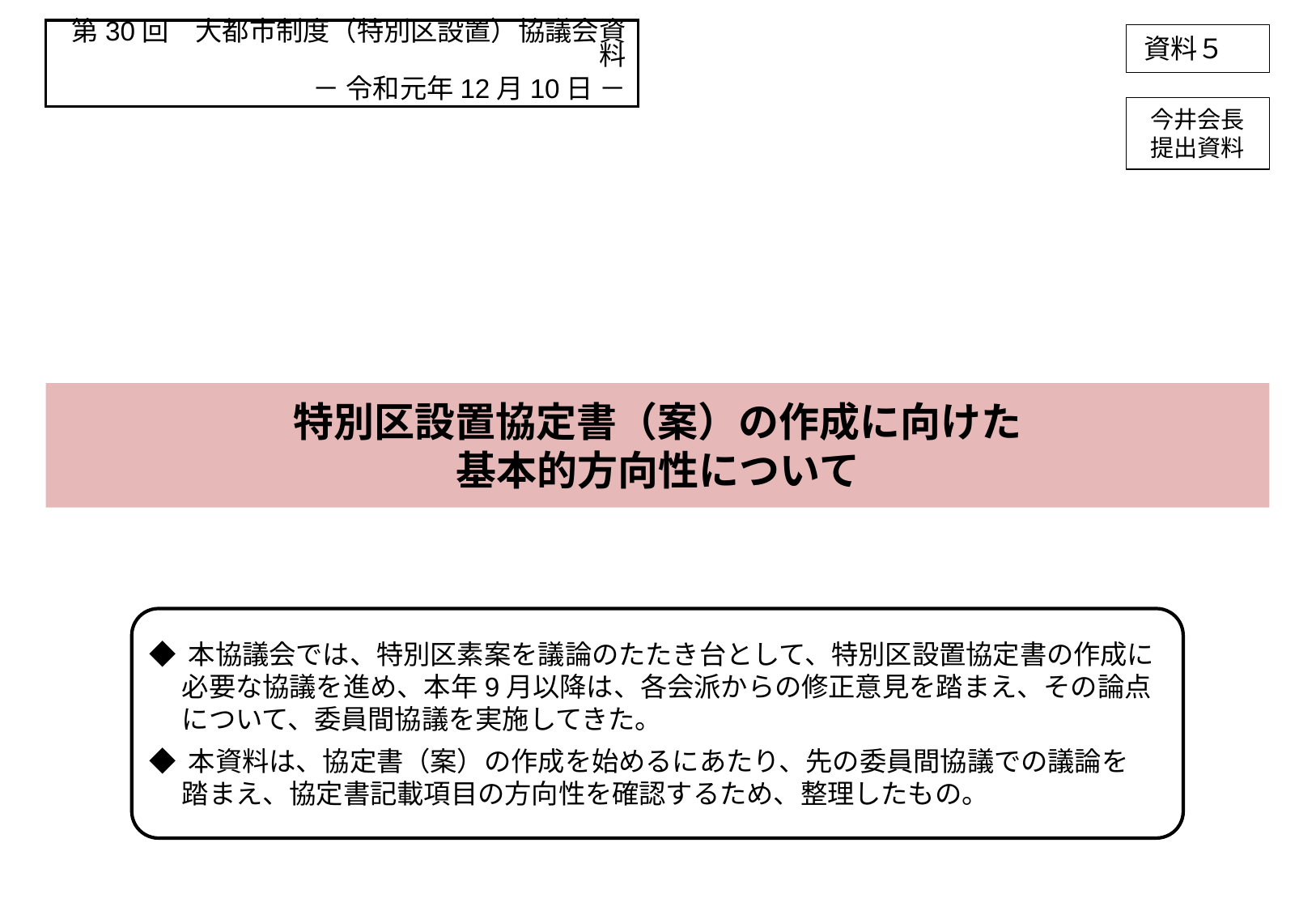

第30回　大都市制度（特別区設置）協議会資料
－ 令和元年12月10日 －
資料５
今井会長
提出資料
# 特別区設置協定書（案）の作成に向けた 基本的方向性について
◆ 本協議会では、特別区素案を議論のたたき台として、特別区設置協定書の作成に
　 必要な協議を進め、本年9月以降は、各会派からの修正意見を踏まえ、その論点
　 について、委員間協議を実施してきた。
◆ 本資料は、協定書（案）の作成を始めるにあたり、先の委員間協議での議論を
　 踏まえ、協定書記載項目の方向性を確認するため、整理したもの。